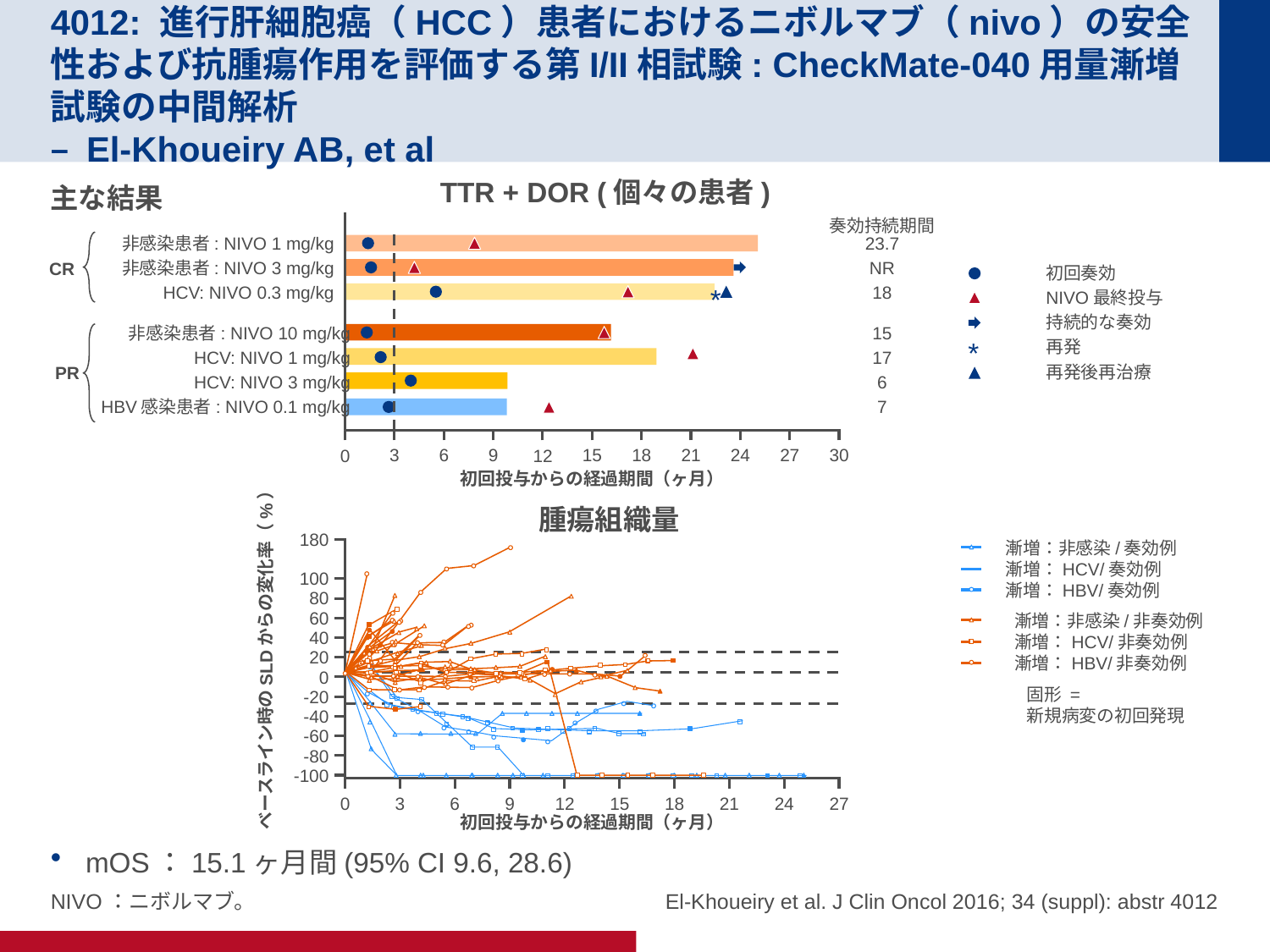

# 4012: 進行肝細胞癌（HCC）患者におけるニボルマブ（nivo）の安全性および抗腫瘍作用を評価する第I/II相試験: CheckMate-040用量漸増試験の中間解析 – El-Khoueiry AB, et al
TTR + DOR (個々の患者)
主な結果

mOS：15.1ヶ月間(95% CI 9.6, 28.6)

奏効持続期間

非感染患者: NIVO 1 mg/kg
非感染患者: NIVO 3 mg/kg
HCV: NIVO 0.3 mg/kg
23.7
NR
18

CR

初回奏効
NIVO最終投与
持続的な奏効
再発
再発後再治療

*

非感染患者: NIVO 10 mg/kg
HCV: NIVO 1 mg/kg
HCV: NIVO 3 mg/kg
HBV感染患者: NIVO 0.1 mg/kg
15
17
6
7

*

PR

3
6
9
15
18
21
24
27
30
0
12
初回投与からの経過期間（ヶ月）
腫瘍組織量
180
漸増：非感染/奏効例
漸増：HCV/奏効例
漸増：HBV/奏効例

100
80

60
漸増：非感染/非奏効例
漸増：HCV/非奏効例
漸増：HBV/非奏効例

40

ベースライン時のSLDからの変化率（%）
20

0
固形 =
新規病変の初回発現
-20
-40
-60
-80
-100
3
6
9
15
18
21
24
27
0
12
初回投与からの経過期間（ヶ月）
El-Khoueiry et al. J Clin Oncol 2016; 34 (suppl): abstr 4012
NIVO：ニボルマブ。